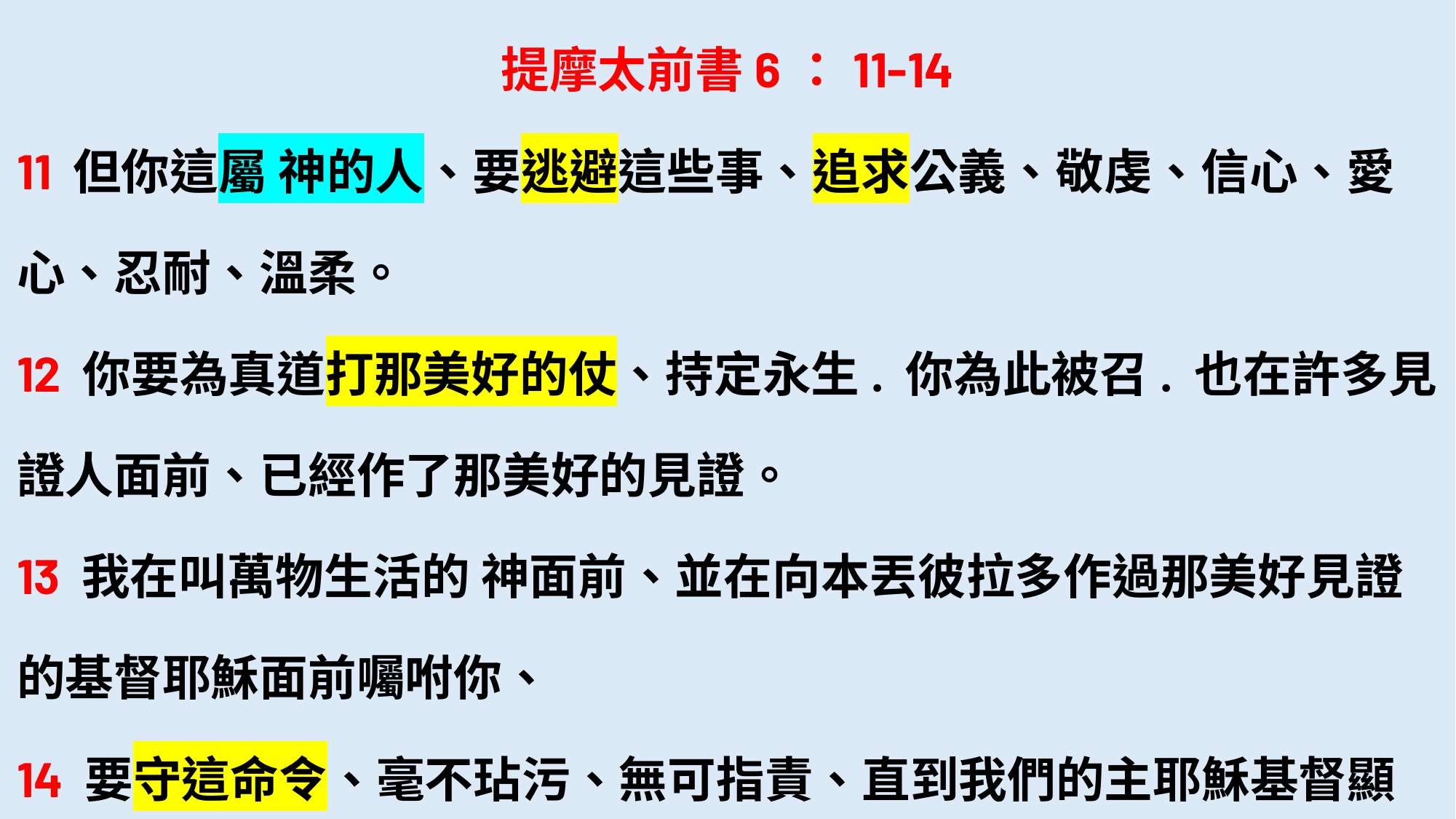

提摩太前書6：11-14
11 但你這屬 神的人、要逃避這些事、追求公義、敬虔、信心、愛心、忍耐、溫柔。
12 你要為真道打那美好的仗、持定永生. 你為此被召. 也在許多見證人面前、已經作了那美好的見證。
13 我在叫萬物生活的 神面前、並在向本丟彼拉多作過那美好見證的基督耶穌面前囑咐你、
14 要守這命令、毫不玷污、無可指責、直到我們的主耶穌基督顯現。